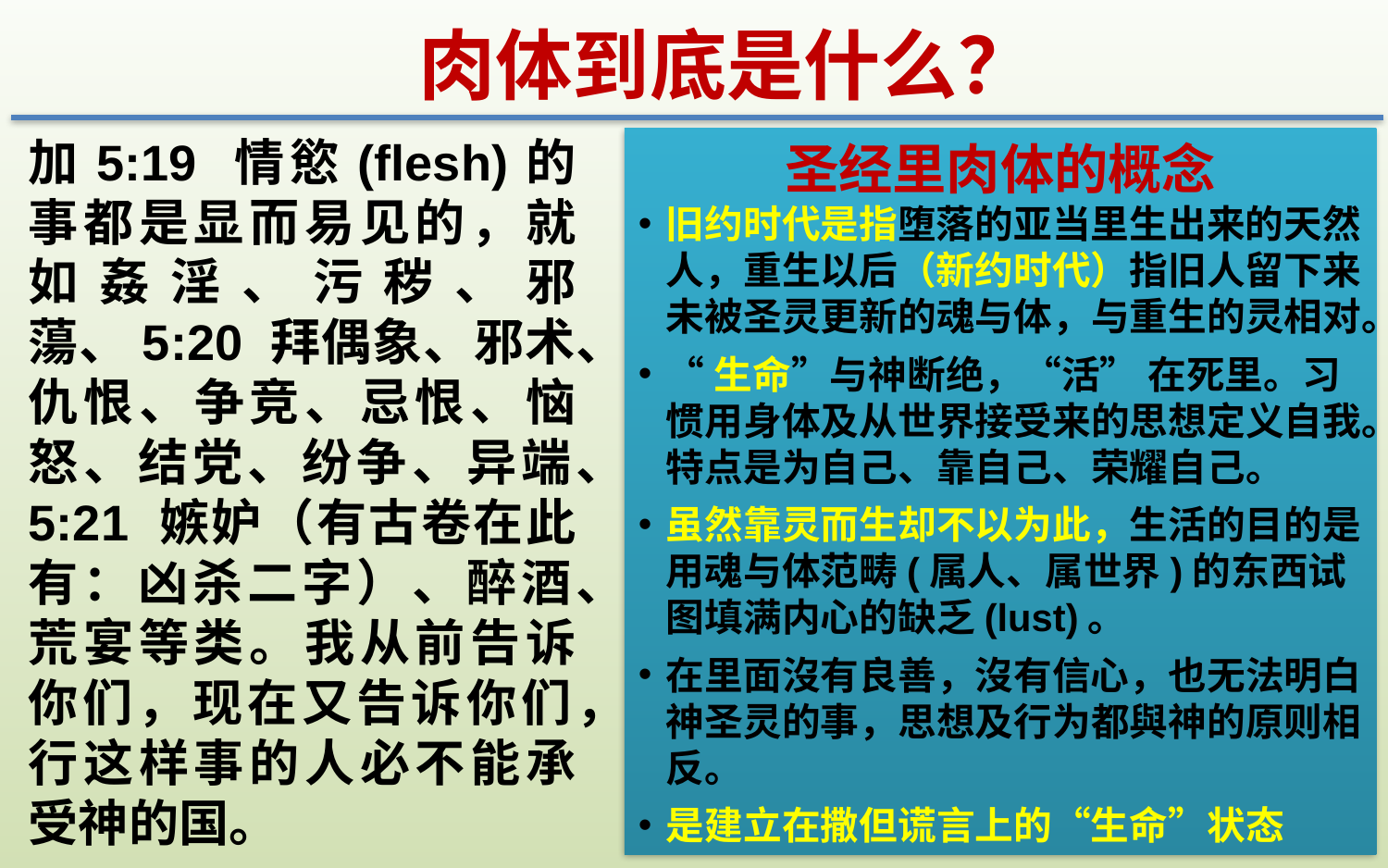

肉体到底是什么？
加5:19 情慾(flesh)的事都是显而易见的，就如姦淫、污秽、邪蕩、5:20 拜偶象、邪术、仇恨、争竞、忌恨、恼怒、结党、纷争、异端、5:21 嫉妒（有古卷在此有：凶杀二字）、醉酒、荒宴等类。我从前告诉你们，现在又告诉你们，行这样事的人必不能承受神的国。
圣经里肉体的概念
旧约时代是指堕落的亚当里生出来的天然人，重生以后（新约时代）指旧人留下来未被圣灵更新的魂与体，与重生的灵相对。
“生命”与神断绝，“活” 在死里。习惯用身体及从世界接受来的思想定义自我。特点是为自己、靠自己、荣耀自己。
虽然靠灵而生却不以为此，生活的目的是用魂与体范畴(属人、属世界)的东西试图填满内心的缺乏(lust)。
在里面沒有良善，沒有信心，也无法明白神圣灵的事，思想及行为都與神的原则相反。
是建立在撒但谎言上的“生命”状态